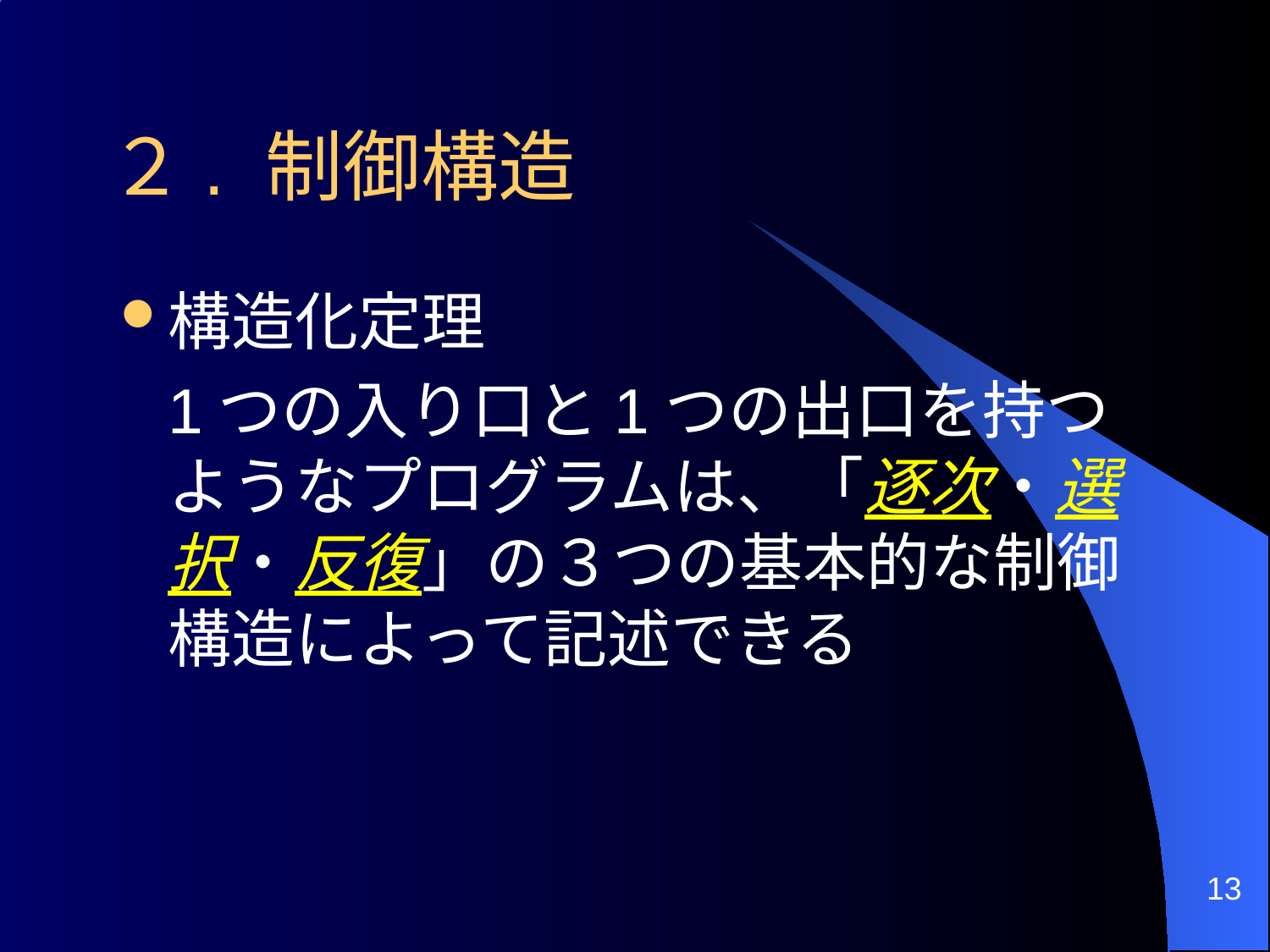

# ２. 制御構造
構造化定理
	1つの入り口と1つの出口を持つようなプログラムは、「逐次・選択・反復」の３つの基本的な制御構造によって記述できる
13